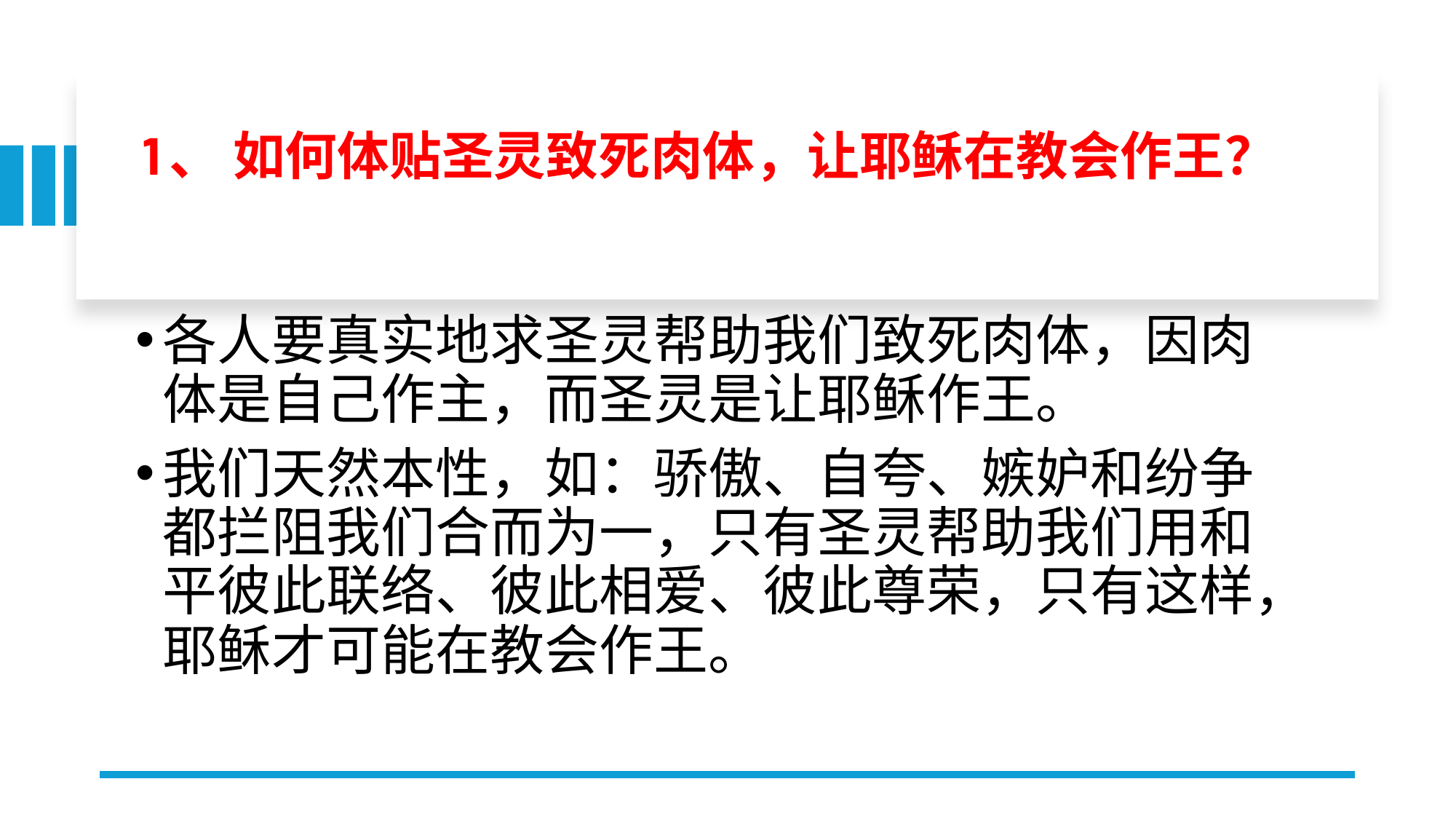

# 1、 如何体贴圣灵致死肉体，让耶稣在教会作王？

各人要真实地求圣灵帮助我们致死肉体，因肉体是自己作主，而圣灵是让耶稣作王。
我们天然本性，如：骄傲、自夸、嫉妒和纷争都拦阻我们合而为一，只有圣灵帮助我们用和平彼此联络、彼此相爱、彼此尊荣，只有这样，耶稣才可能在教会作王。